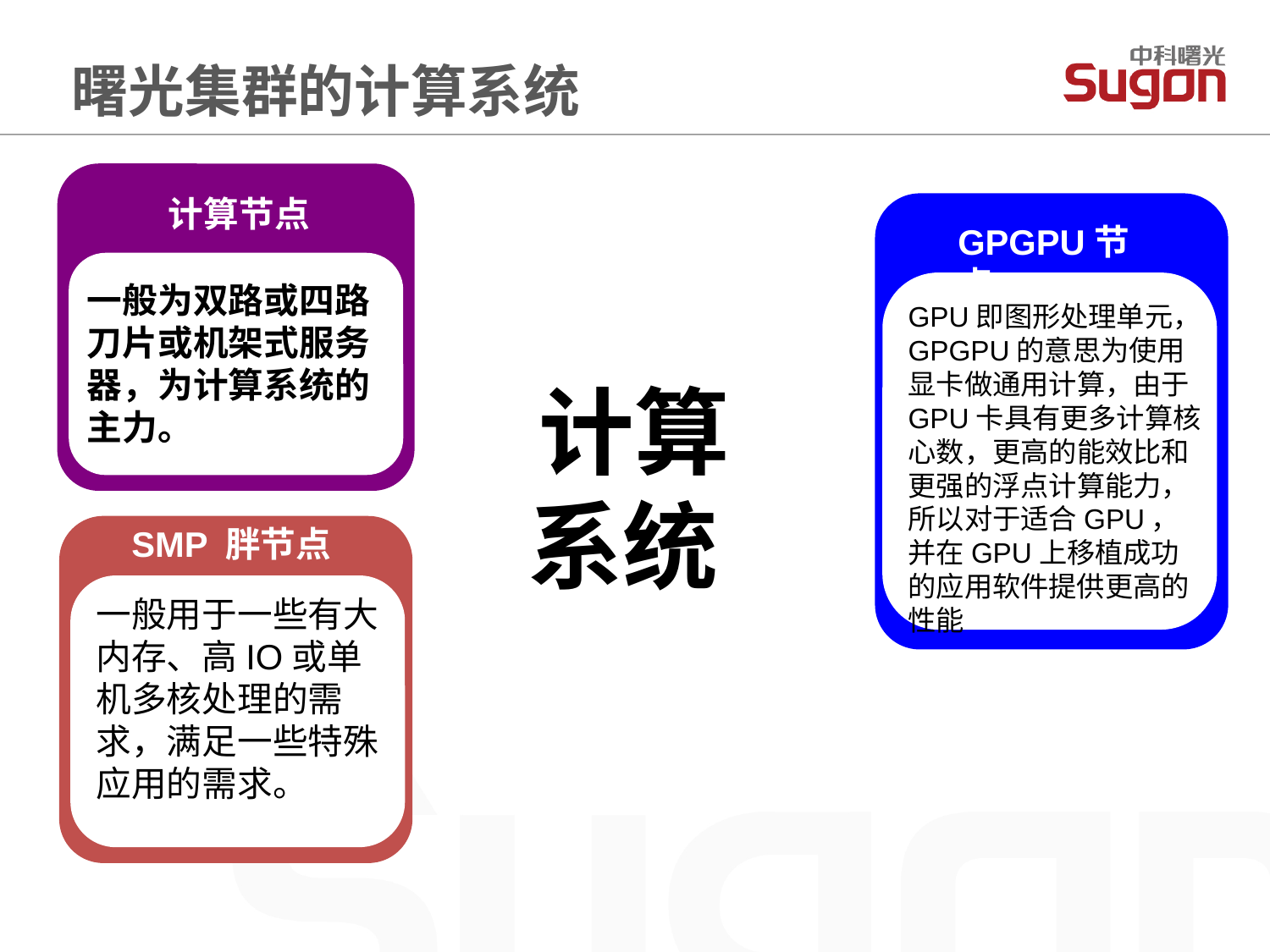

曙光集群的计算系统

计算节点

GPGPU节点

一般为双路或四路刀片或机架式服务器，为计算系统的主力。

GPU即图形处理单元，GPGPU的意思为使用显卡做通用计算，由于GPU卡具有更多计算核心数，更高的能效比和更强的浮点计算能力，所以对于适合GPU，并在GPU上移植成功的应用软件提供更高的性能
 计算系统

SMP 胖节点

一般用于一些有大内存、高IO或单机多核处理的需求，满足一些特殊应用的需求。

内容